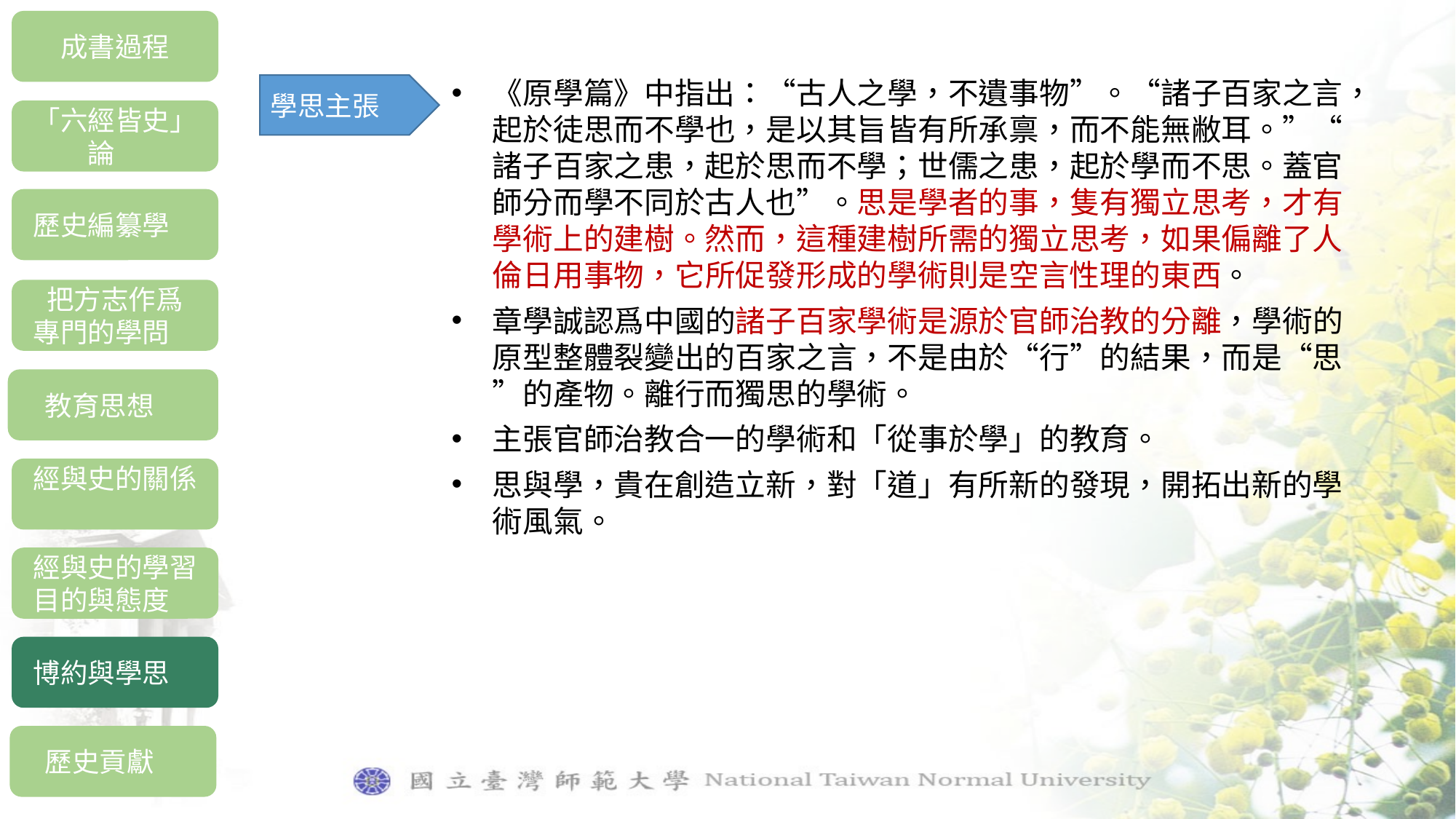

成書過程
「六經皆史」論
歷史編纂學
把方志作爲
專門的學問
教育思想
經與史的關係
經與史的學習目的與態度
博約與學思
歷史貢獻
《原學篇》中指出：“古人之學，不遺事物”。“諸子百家之言，起於徒思而不學也，是以其旨皆有所承禀，而不能無敝耳。”“諸子百家之患，起於思而不學；世儒之患，起於學而不思。蓋官師分而學不同於古人也”。思是學者的事，隻有獨立思考，才有學術上的建樹。然而，這種建樹所需的獨立思考，如果偏離了人倫日用事物，它所促發形成的學術則是空言性理的東西。
章學誠認爲中國的諸子百家學術是源於官師治教的分離，學術的原型整體裂變出的百家之言，不是由於“行”的結果，而是“思”的產物。離行而獨思的學術。
主張官師治教合一的學術和「從事於學」的教育。
思與學，貴在創造立新，對「道」有所新的發現，開拓出新的學術風氣。
學思主張